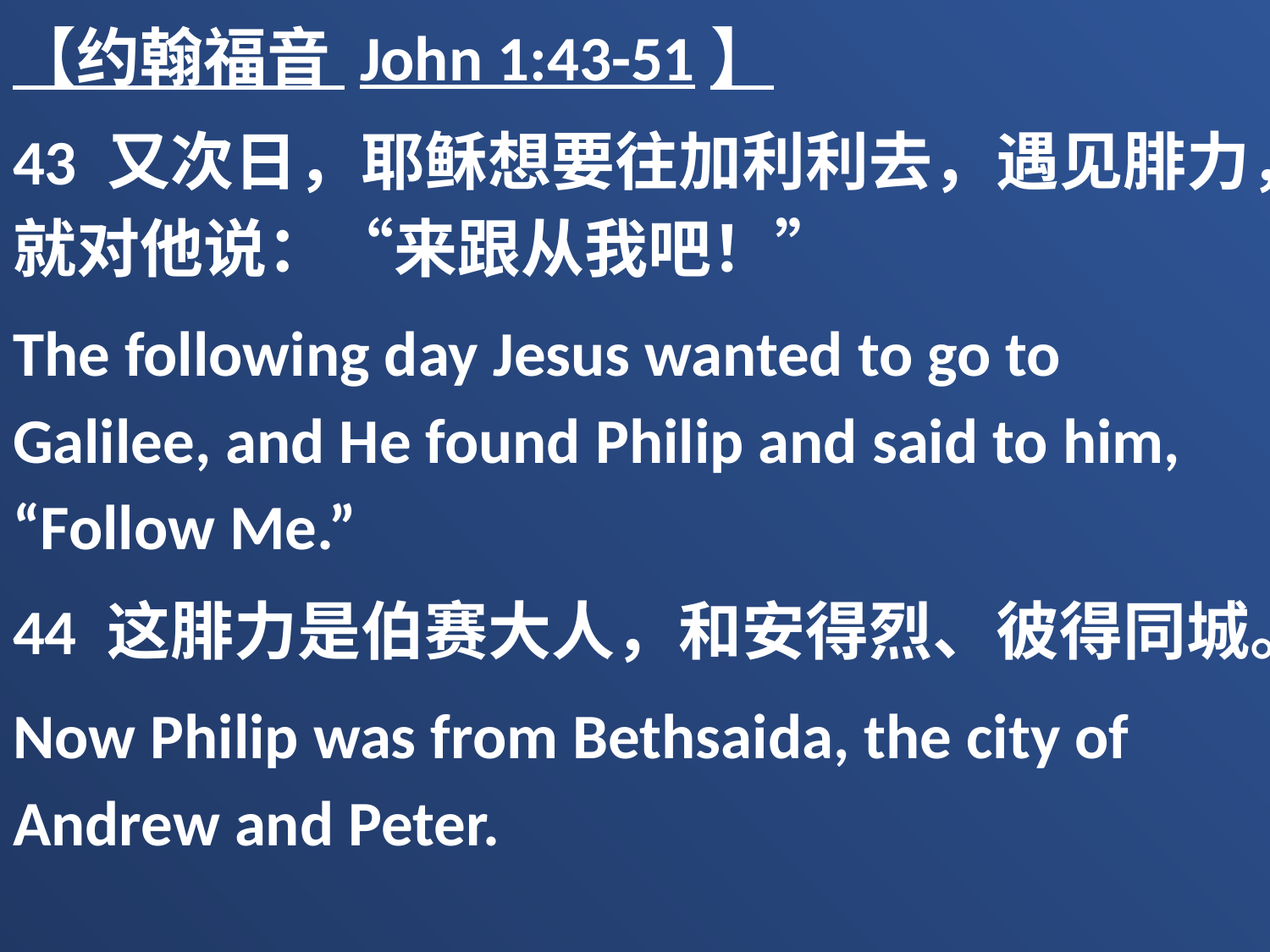

【约翰福音 John 1:43-51】
43 又次日，耶稣想要往加利利去，遇见腓力，就对他说：“来跟从我吧！”
The following day Jesus wanted to go to Galilee, and He found Philip and said to him, “Follow Me.”
44 这腓力是伯赛大人，和安得烈、彼得同城。
Now Philip was from Bethsaida, the city of Andrew and Peter.